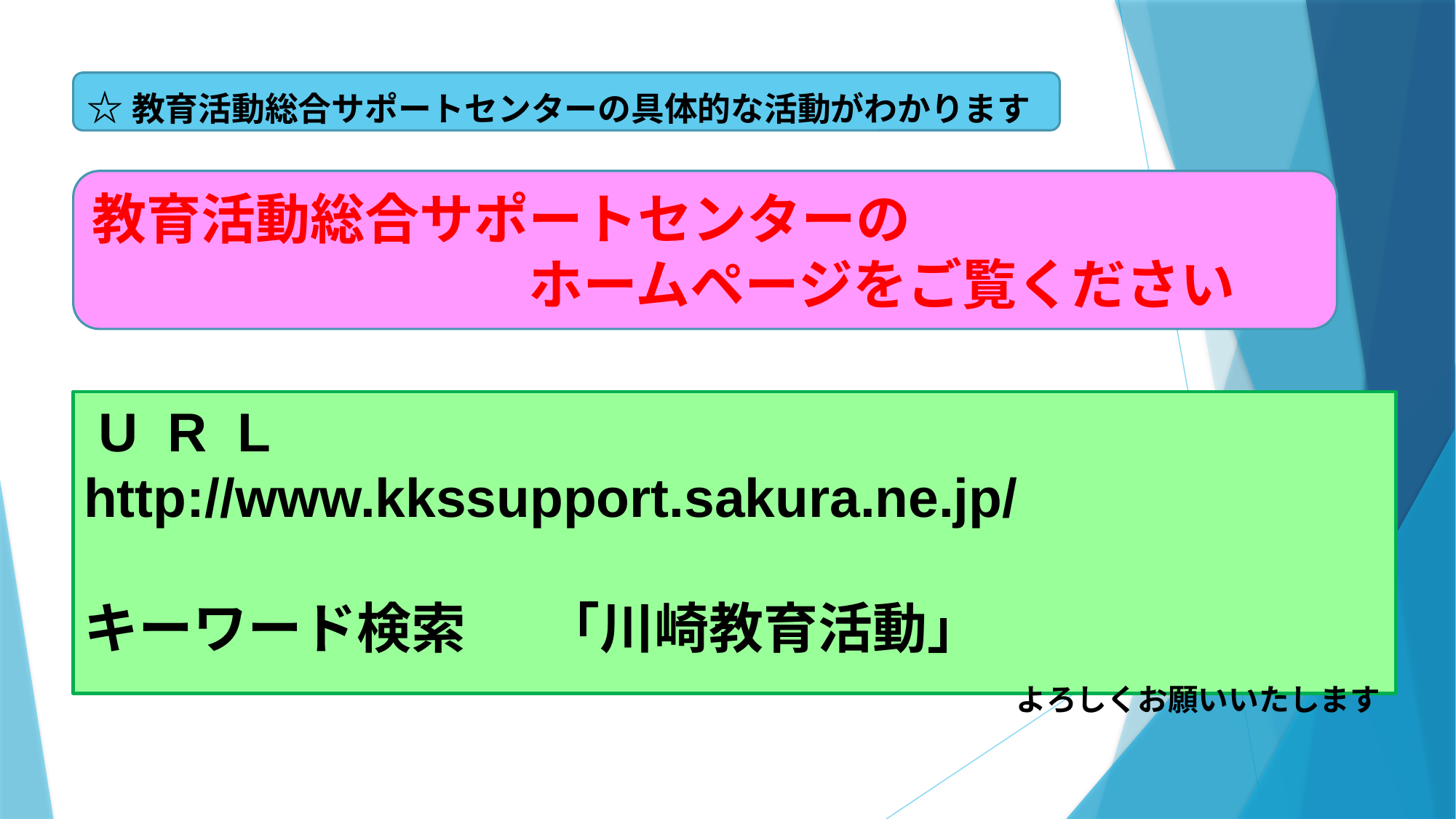

☆教育活動総合サポートセンターの具体的な活動がわかります
教育活動総合サポートセンターの
　　　　　　　　ホームページをご覧ください
 U  R  L　　　　    　http://www.kkssupport.sakura.ne.jp/

キーワード検索　  「川崎教育活動」

よろしくお願いいたします